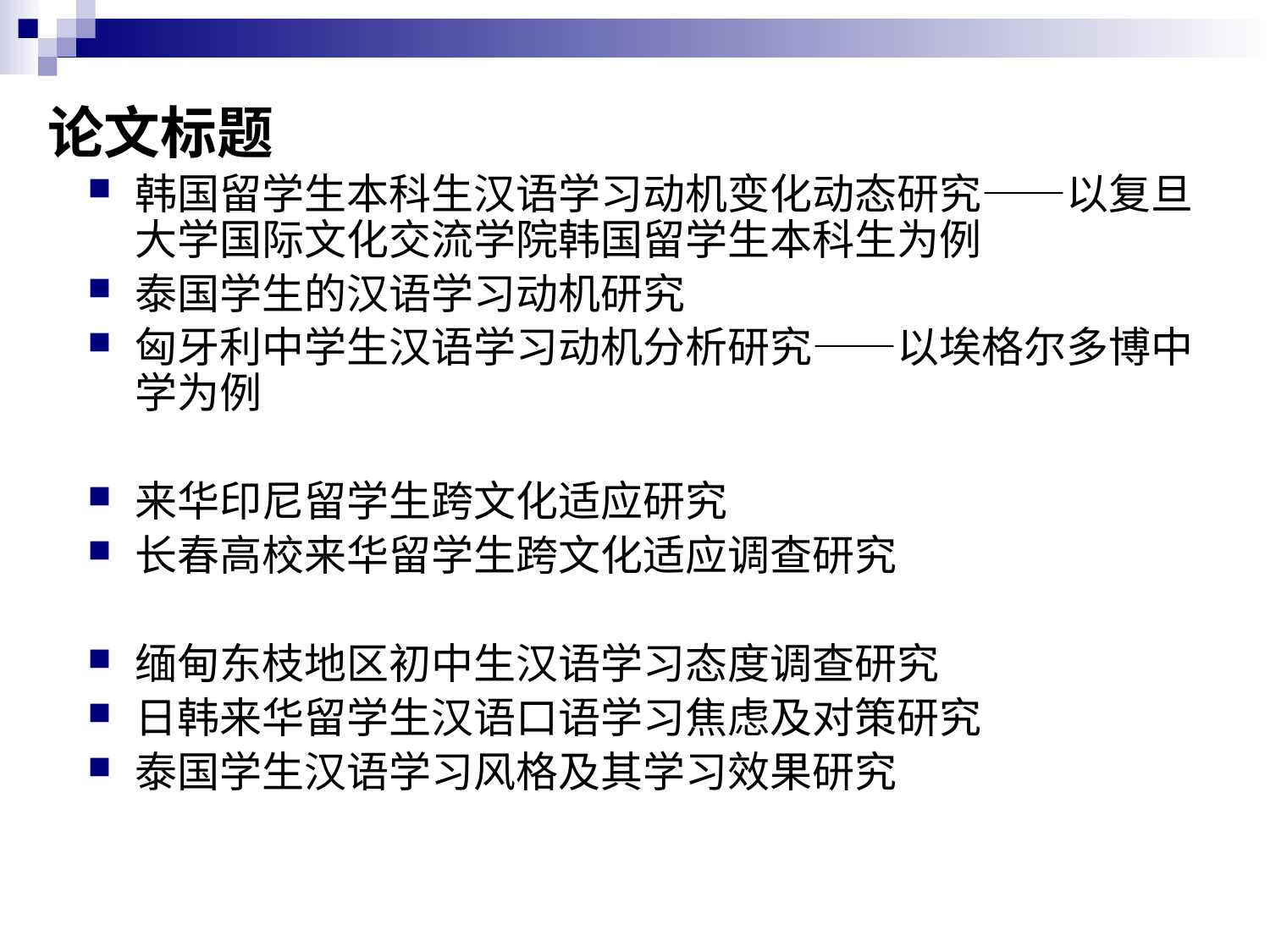

# 论文标题
韩国留学生本科生汉语学习动机变化动态研究——以复旦大学国际文化交流学院韩国留学生本科生为例
泰国学生的汉语学习动机研究
匈牙利中学生汉语学习动机分析研究——以埃格尔多博中学为例

来华印尼留学生跨文化适应研究
长春高校来华留学生跨文化适应调查研究

缅甸东枝地区初中生汉语学习态度调查研究
日韩来华留学生汉语口语学习焦虑及对策研究
泰国学生汉语学习风格及其学习效果研究